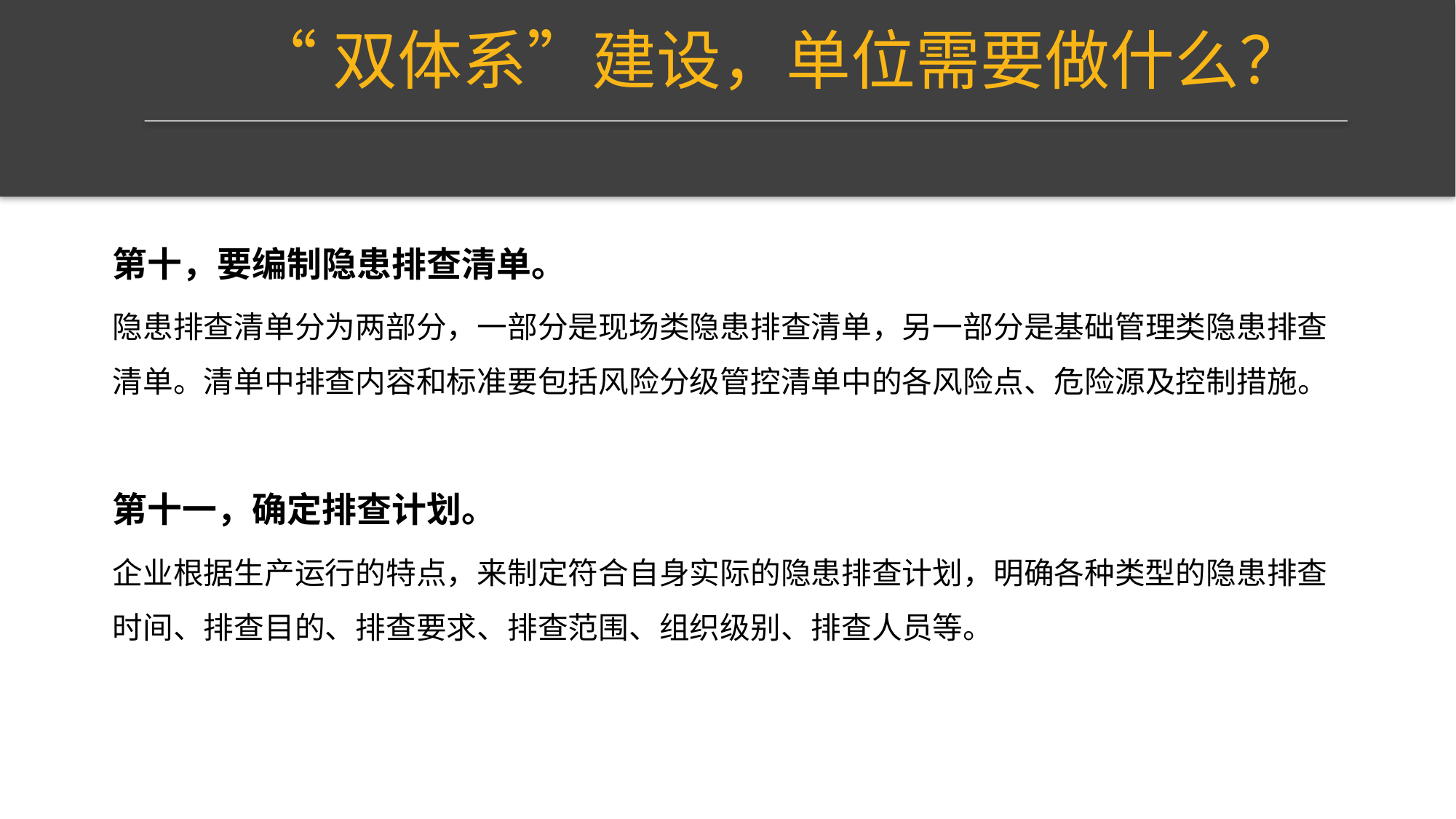

“双体系”建设，单位需要做什么？
第十，要编制隐患排查清单。
隐患排查清单分为两部分，一部分是现场类隐患排查清单，另一部分是基础管理类隐患排查清单。清单中排查内容和标准要包括风险分级管控清单中的各风险点、危险源及控制措施。

第十一，确定排查计划。
企业根据生产运行的特点，来制定符合自身实际的隐患排查计划，明确各种类型的隐患排查时间、排查目的、排查要求、排查范围、组织级别、排查人员等。